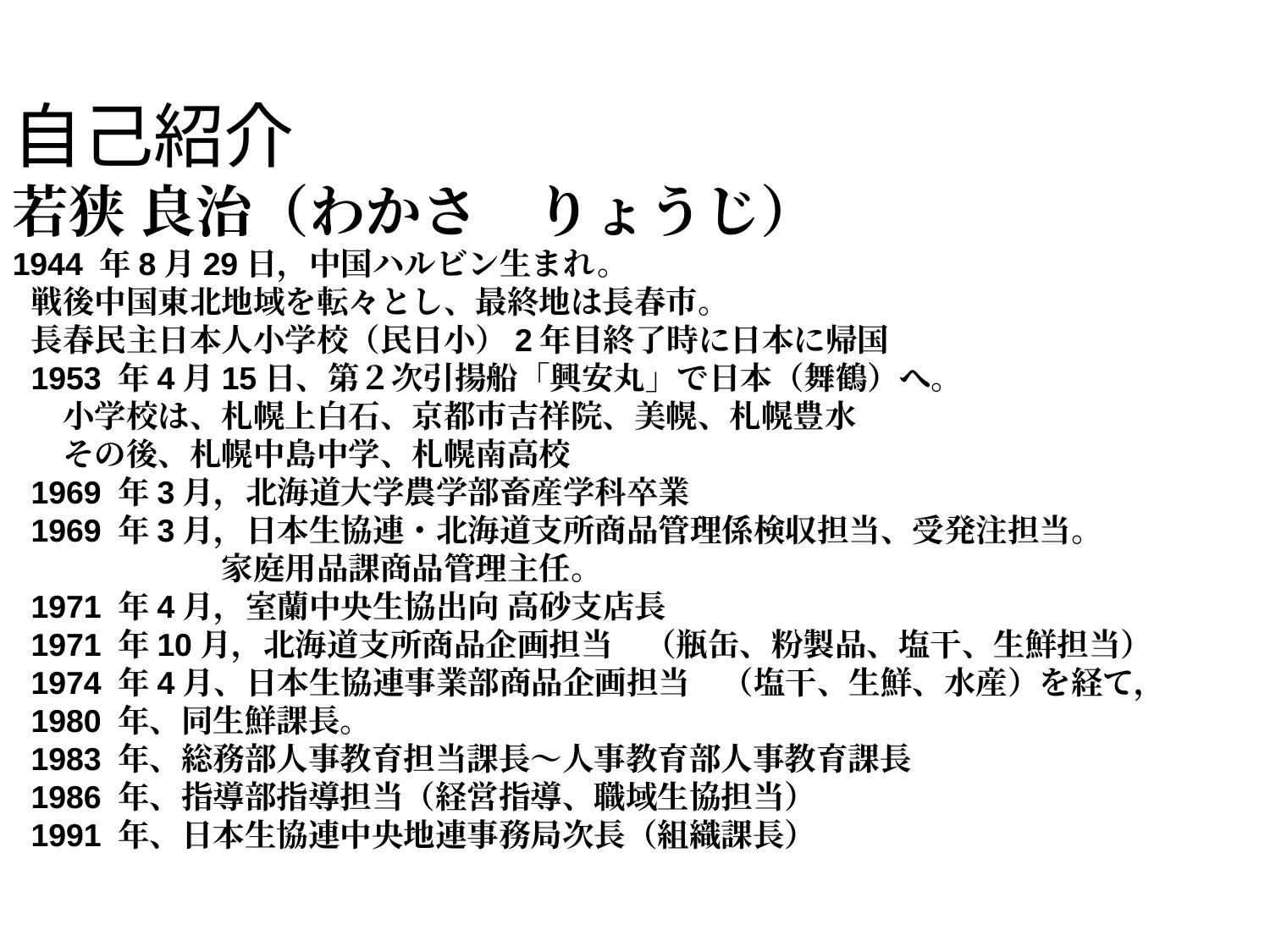

自己紹介
若狭 良治（わかさ　りょうじ）
1944 年8月29日，中国ハルビン生まれ。
戦後中国東北地域を転々とし、最終地は長春市。
長春民主日本人小学校（民日小）2年目終了時に日本に帰国
1953 年4月15日、第２次引揚船「興安丸」で日本（舞鶴）へ。
　小学校は、札幌上白石、京都市吉祥院、美幌、札幌豊水
　その後、札幌中島中学、札幌南高校
1969 年3月，北海道大学農学部畜産学科卒業
1969 年3月，日本生協連・北海道支所商品管理係検収担当、受発注担当。
　　　　　　家庭用品課商品管理主任。
1971 年4月，室蘭中央生協出向 高砂支店長
1971 年10月，北海道支所商品企画担当　（瓶缶、粉製品、塩干、生鮮担当）
1974 年4月、日本生協連事業部商品企画担当　（塩干、生鮮、水産）を経て，
1980 年、同生鮮課長。
1983 年、総務部人事教育担当課長～人事教育部人事教育課長
1986 年、指導部指導担当（経営指導、職域生協担当）
1991 年、日本生協連中央地連事務局次長（組織課長）